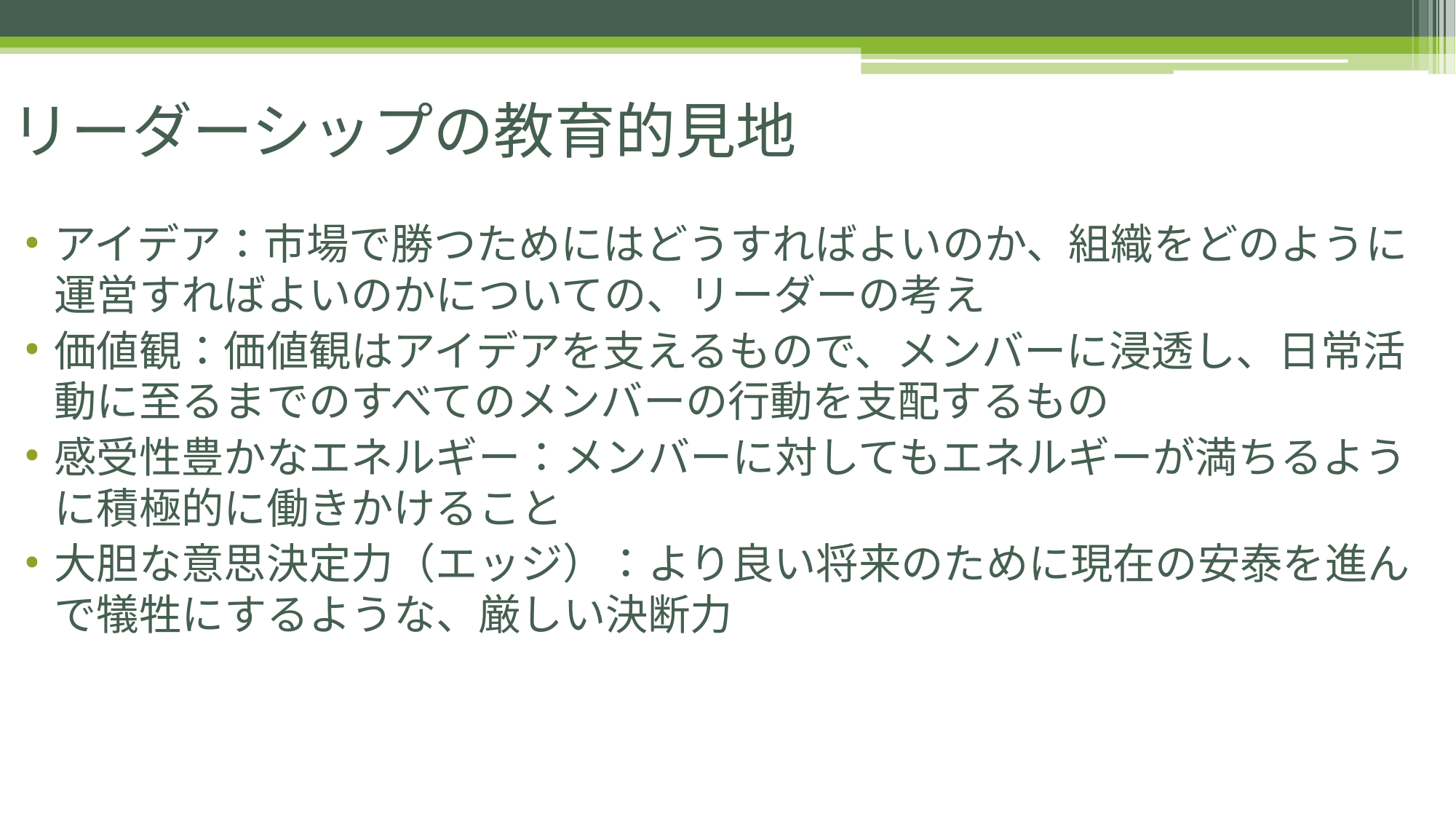

# リーダーシップの教育的見地
アイデア：市場で勝つためにはどうすればよいのか、組織をどのように運営すればよいのかについての、リーダーの考え
価値観：価値観はアイデアを支えるもので、メンバーに浸透し、日常活動に至るまでのすべてのメンバーの行動を支配するもの
感受性豊かなエネルギー：メンバーに対してもエネルギーが満ちるように積極的に働きかけること
大胆な意思決定力（エッジ）：より良い将来のために現在の安泰を進んで犠牲にするような、厳しい決断力